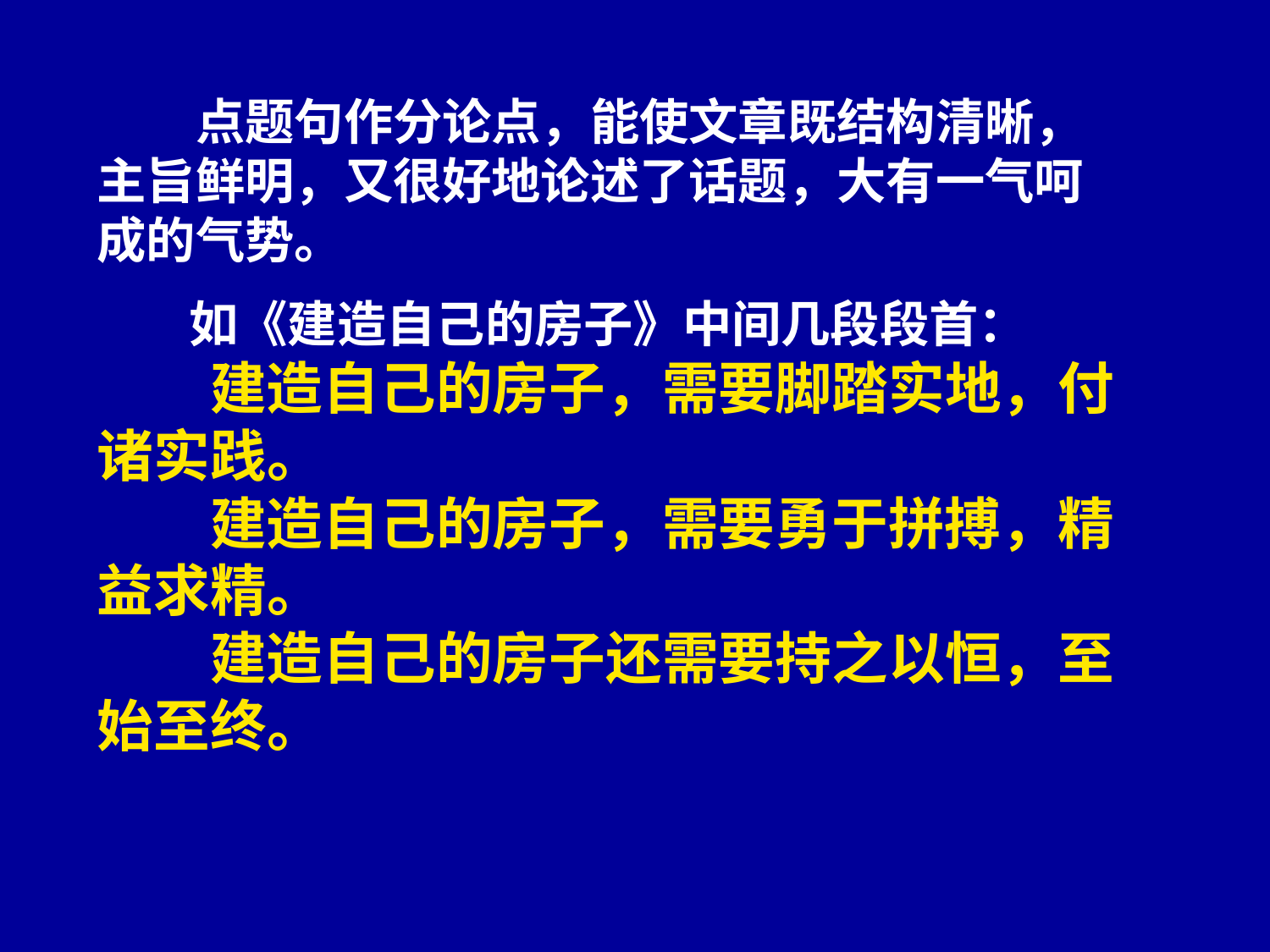

点题句作分论点，能使文章既结构清晰，主旨鲜明，又很好地论述了话题，大有一气呵成的气势。
如《建造自己的房子》中间几段段首：
　　建造自己的房子，需要脚踏实地，付诸实践。
　　建造自己的房子，需要勇于拼搏，精益求精。
　　建造自己的房子还需要持之以恒，至始至终。